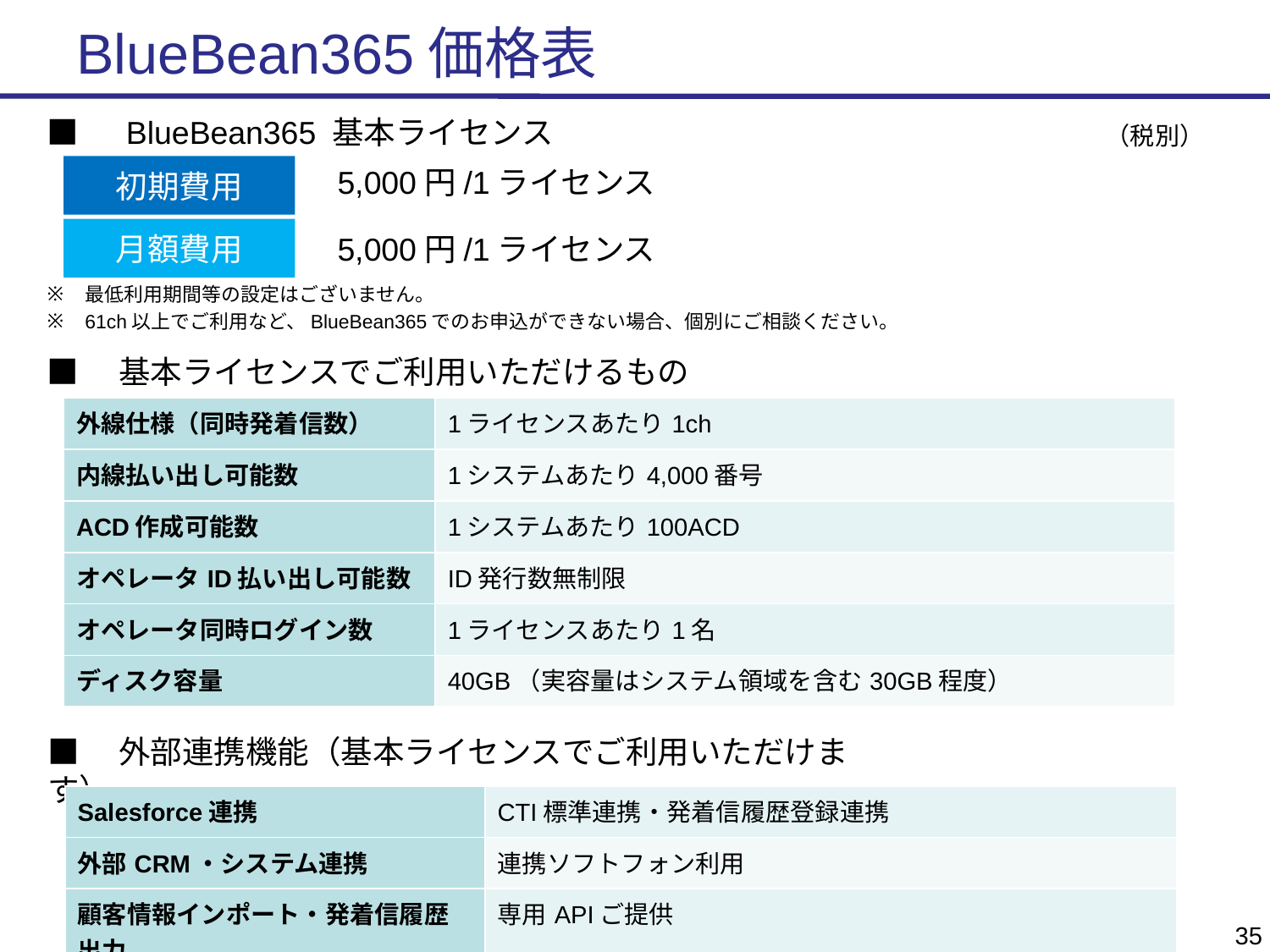

# BlueBean365価格表
■　BlueBean365 基本ライセンス
（税別）
初期費用
5,000円/1ライセンス
月額費用
5,000円/1ライセンス
最低利用期間等の設定はございません。
61ch以上でご利用など、BlueBean365でのお申込ができない場合、個別にご相談ください。
■　基本ライセンスでご利用いただけるもの
| 外線仕様（同時発着信数） | 1ライセンスあたり1ch |
| --- | --- |
| 内線払い出し可能数 | 1システムあたり4,000番号 |
| ACD作成可能数 | 1システムあたり100ACD |
| オペレータID払い出し可能数 | ID発行数無制限 |
| オペレータ同時ログイン数 | 1ライセンスあたり1名 |
| ディスク容量 | 40GB（実容量はシステム領域を含む30GB程度） |
■　外部連携機能（基本ライセンスでご利用いただけます）
| Salesforce連携 | CTI標準連携・発着信履歴登録連携 |
| --- | --- |
| 外部CRM・システム連携 | 連携ソフトフォン利用 |
| 顧客情報インポート・発着信履歴出力 | 専用APIご提供 |
35